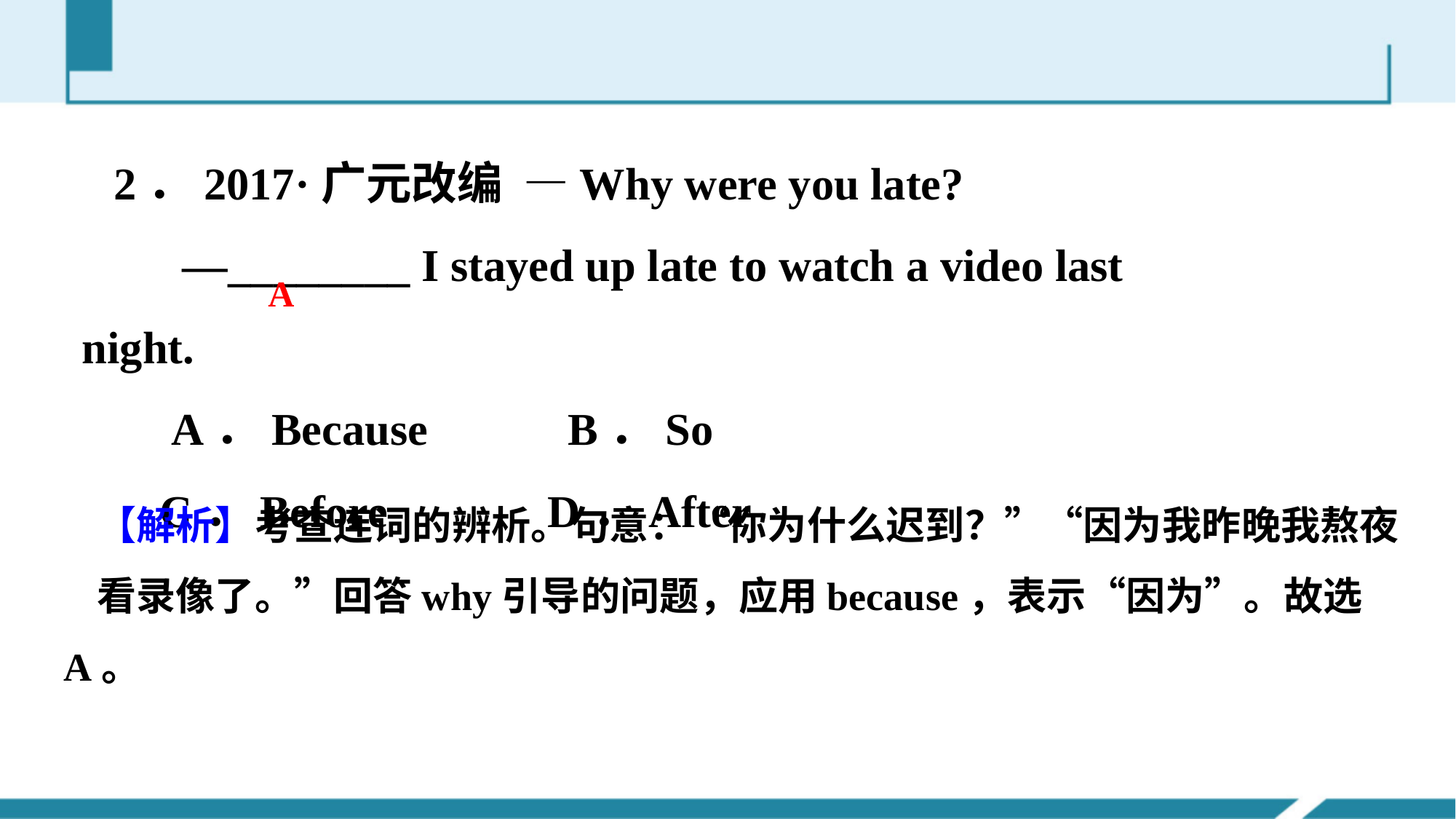

2．2017·广元改编  —Why were you late?
      —________ I stayed up late to watch a video last night.
     A．Because　       B．So
    C．Before              D．After
A
【解析】考查连词的辨析。句意：“你为什么迟到？”“因为我昨晚我熬夜
看录像了。”回答why引导的问题，应用because，表示“因为”。故选A。